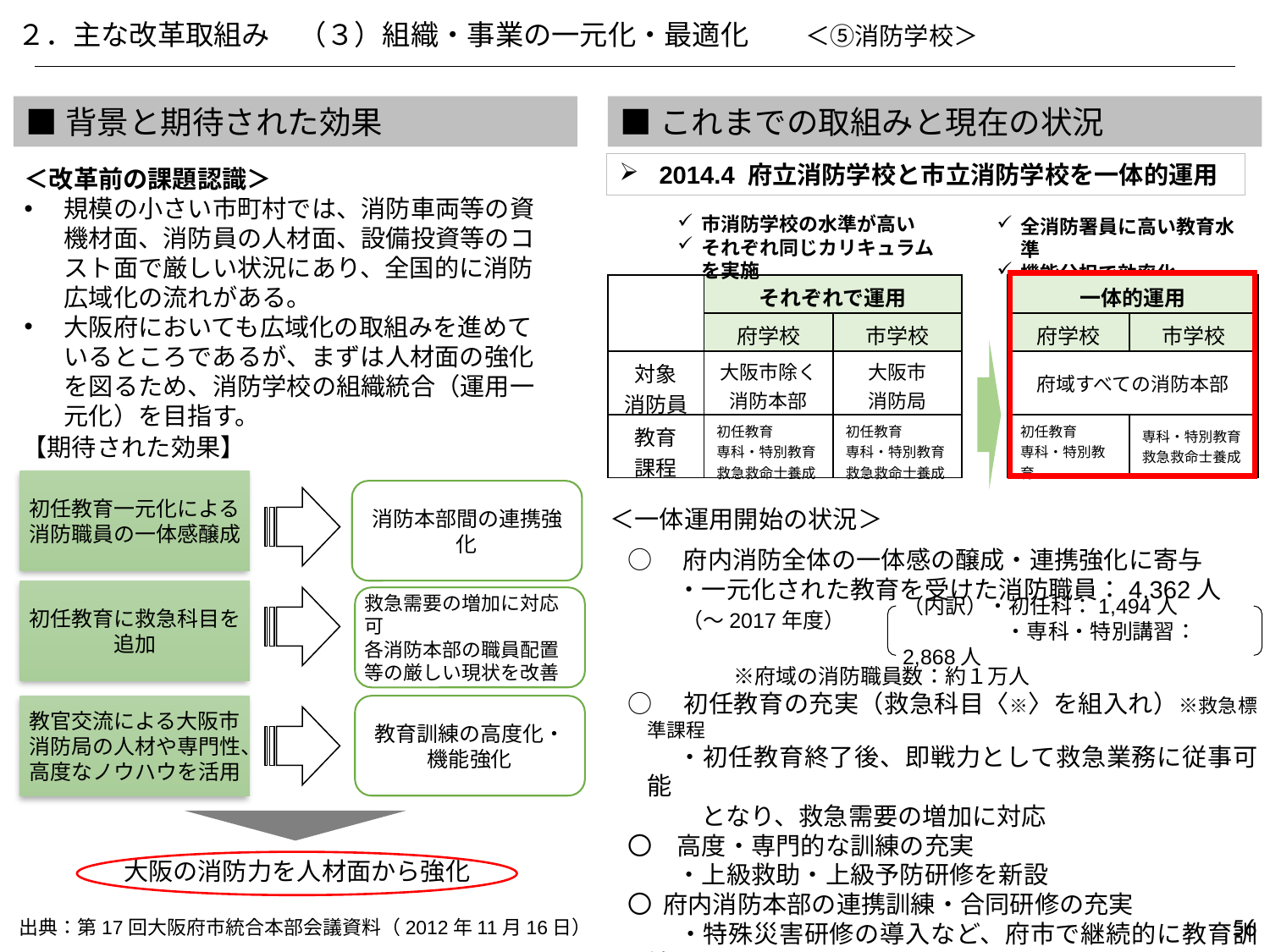

２．主な改革取組み　（３）組織・事業の一元化・最適化　　＜⑤消防学校＞
■背景と期待された効果
■これまでの取組みと現在の状況
2014.4 府立消防学校と市立消防学校を一体的運用
＜改革前の課題認識＞
規模の小さい市町村では、消防車両等の資機材面、消防員の人材面、設備投資等のコスト面で厳しい状況にあり、全国的に消防広域化の流れがある。
大阪府においても広域化の取組みを進めているところであるが、まずは人材面の強化を図るため、消防学校の組織統合（運用一元化）を目指す。
市消防学校の水準が高い
それぞれ同じカリキュラムを実施
全消防署員に高い教育水準
機能分担で効率化

|  | それぞれで運用 |  |  | 一体的運用 |  |
| --- | --- | --- | --- | --- | --- |
|  | 府学校 | 市学校 |  | 府学校 | 市学校 |
| 対象 消防員 | 大阪市除く 消防本部 | 大阪市 消防局 |  | 府域すべての消防本部 |  |
| 教育 課程 | 初任教育 専科・特別教育 救急救命士養成 | 初任教育 専科・特別教育 救急救命士養成 |  | 初任教育 専科・特別教育 | 専科・特別教育 救急救命士養成 |

【期待された効果】
初任教育一元化による消防職員の一体感醸成
消防本部間の連携強化

＜一体運用開始の状況＞
○　府内消防全体の一体感の醸成・連携強化に寄与
　　・一元化された教育を受けた消防職員：4,362人
　　 （～2017年度）

　　　　　※府域の消防職員数：約１万人
○　初任教育の充実（救急科目〈※〉を組入れ）※救急標準課程
　　・初任教育終了後、即戦力として救急業務に従事可能
　　　となり、救急需要の増加に対応
〇　高度・専門的な訓練の充実
　　・上級救助・上級予防研修を新設
〇  府内消防本部の連携訓練・合同研修の充実
　　・特殊災害研修の導入など、府市で継続的に教育訓練
　　　メニューの改編を実施
初任教育に救急科目を追加

救急需要の増加に対応可
各消防本部の職員配置等の厳しい現状を改善
（内訳）・初任科：1,494人
　　　　    ・専科・特別講習：2,868人
教育訓練の高度化・機能強化
教官交流による大阪市消防局の人材や専門性、高度なノウハウを活用

大阪の消防力を人材面から強化

56
出典：第17回大阪府市統合本部会議資料（2012年11月16日）